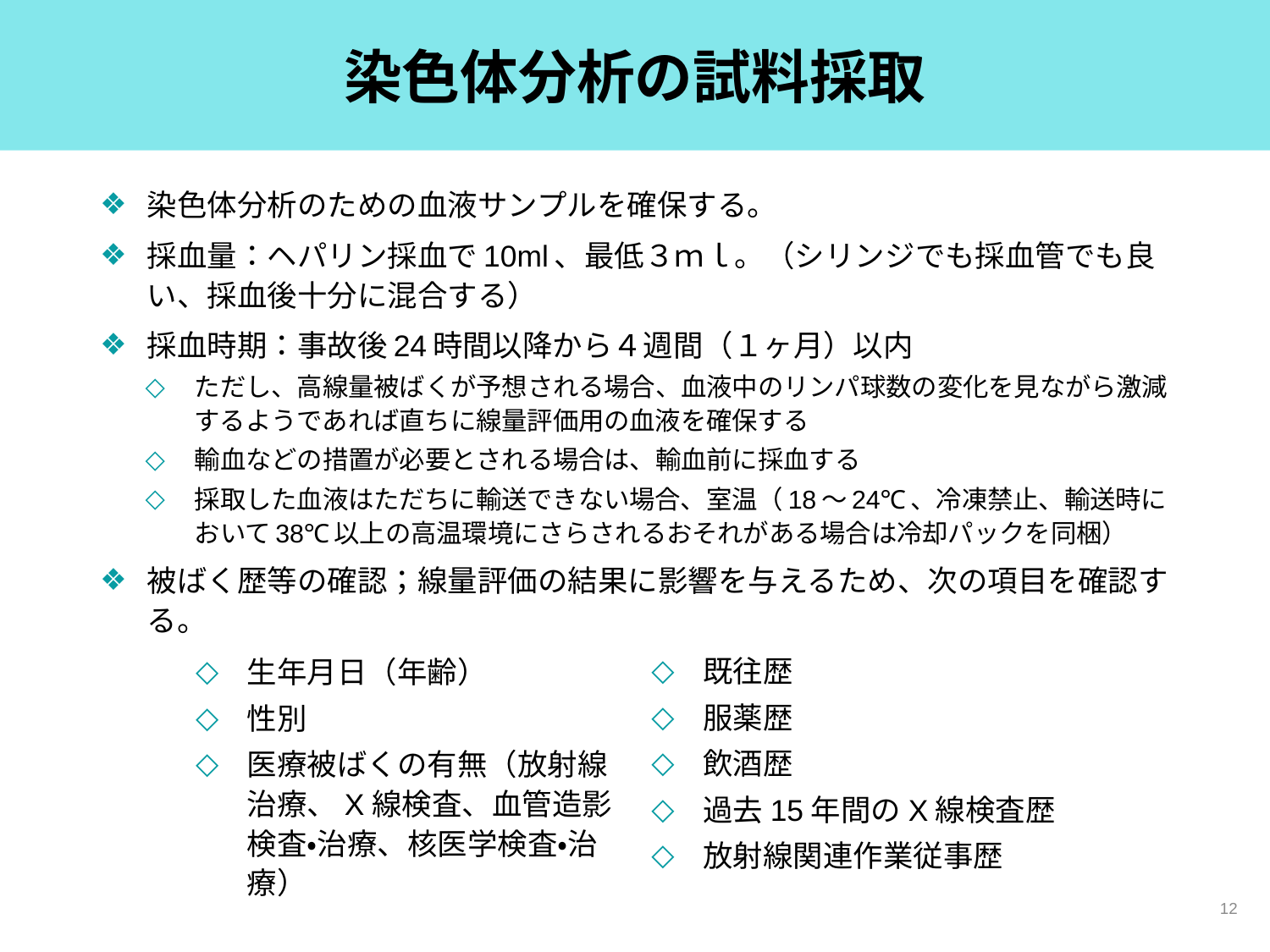

# 染色体分析の試料採取
染色体分析のための血液サンプルを確保する。
採血量：ヘパリン採血で10ml、最低３ｍｌ。（シリンジでも採血管でも良い、採血後十分に混合する）
採血時期：事故後24時間以降から４週間（１ヶ月）以内
ただし、高線量被ばくが予想される場合、血液中のリンパ球数の変化を見ながら激減するようであれば直ちに線量評価用の血液を確保する
輸血などの措置が必要とされる場合は、輸血前に採血する
採取した血液はただちに輸送できない場合、室温（18～24℃、冷凍禁止、輸送時において38℃以上の高温環境にさらされるおそれがある場合は冷却パックを同梱）
被ばく歴等の確認；線量評価の結果に影響を与えるため、次の項目を確認する。
既往歴
服薬歴
飲酒歴
過去15年間のX線検査歴
放射線関連作業従事歴
生年月日（年齢）
性別
医療被ばくの有無（放射線治療、X線検査、血管造影検査・治療、核医学検査・治療）
12